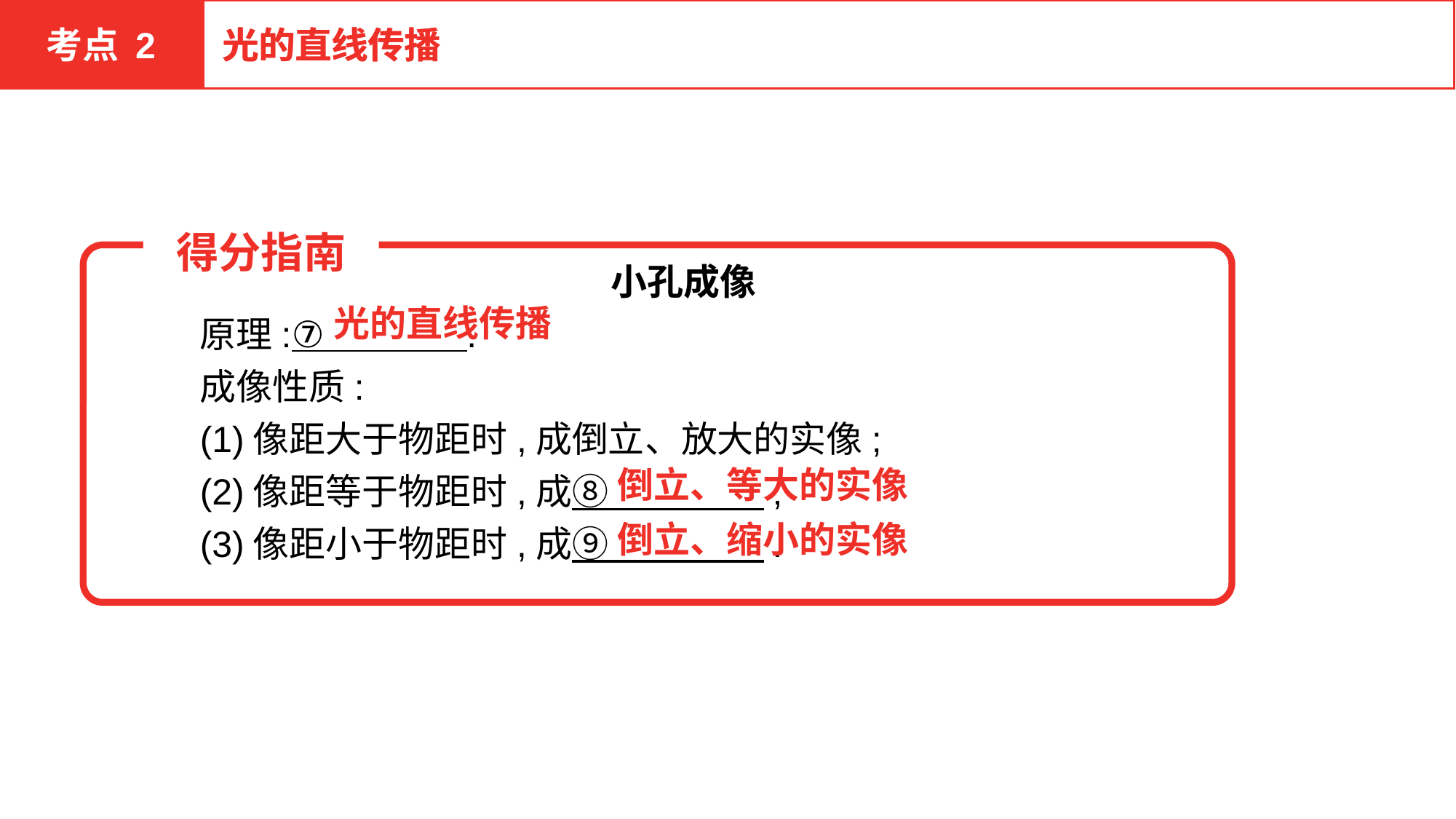

考点 2
考点 2
光的直线传播
光的直线传播
得分指南

小孔成像
原理:⑦              .
成像性质:
(1)像距大于物距时,成倒立、放大的实像;
(2)像距等于物距时,成⑧                   ;
(3)像距小于物距时,成⑨                   .
光的直线传播
倒立、等大的实像
倒立、缩小的实像